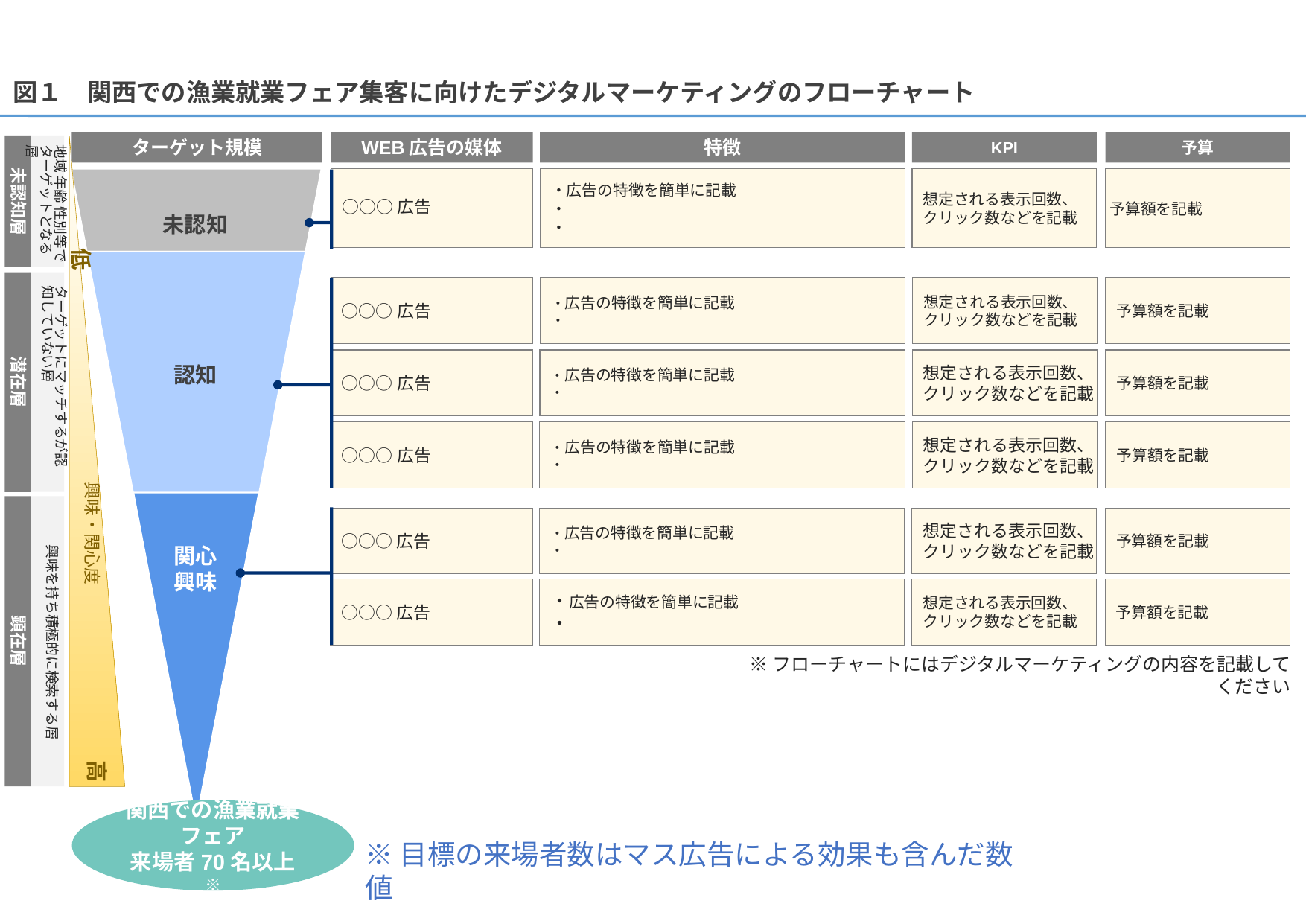

図１　関西での漁業就業フェア集客に向けたデジタルマーケティングのフローチャート

ターゲット規模
WEB広告の媒体
特徴
KPI
予算
地域 年齢 性別等で
ターゲットとなる層

未認知層

○○○広告

・広告の特徴を簡単に記載
・
・
想定される表示回数、
クリック数などを記載
予算額を記載

未認知

低
潜在層
ターゲットにマッチするが認知していない層

○○○広告
・広告の特徴を簡単に記載
・
想定される表示回数、
クリック数などを記載
予算額を記載

○○○広告
・広告の特徴を簡単に記載
・
想定される表示回数、
クリック数などを記載
予算額を記載
認知

○○○広告
・広告の特徴を簡単に記載
・
想定される表示回数、
クリック数などを記載
予算額を記載
興味・関心度
顕在層

興味を持ち積極的に検索する層
○○○広告
・広告の特徴を簡単に記載
・
想定される表示回数、
クリック数などを記載
予算額を記載
関心
興味

○○○広告
・広告の特徴を簡単に記載
・
想定される表示回数、
クリック数などを記載
予算額を記載
※フローチャートにはデジタルマーケティングの内容を記載してください
高
関西での漁業就業フェア
来場者70名以上※
来場
※目標の来場者数はマス広告による効果も含んだ数値